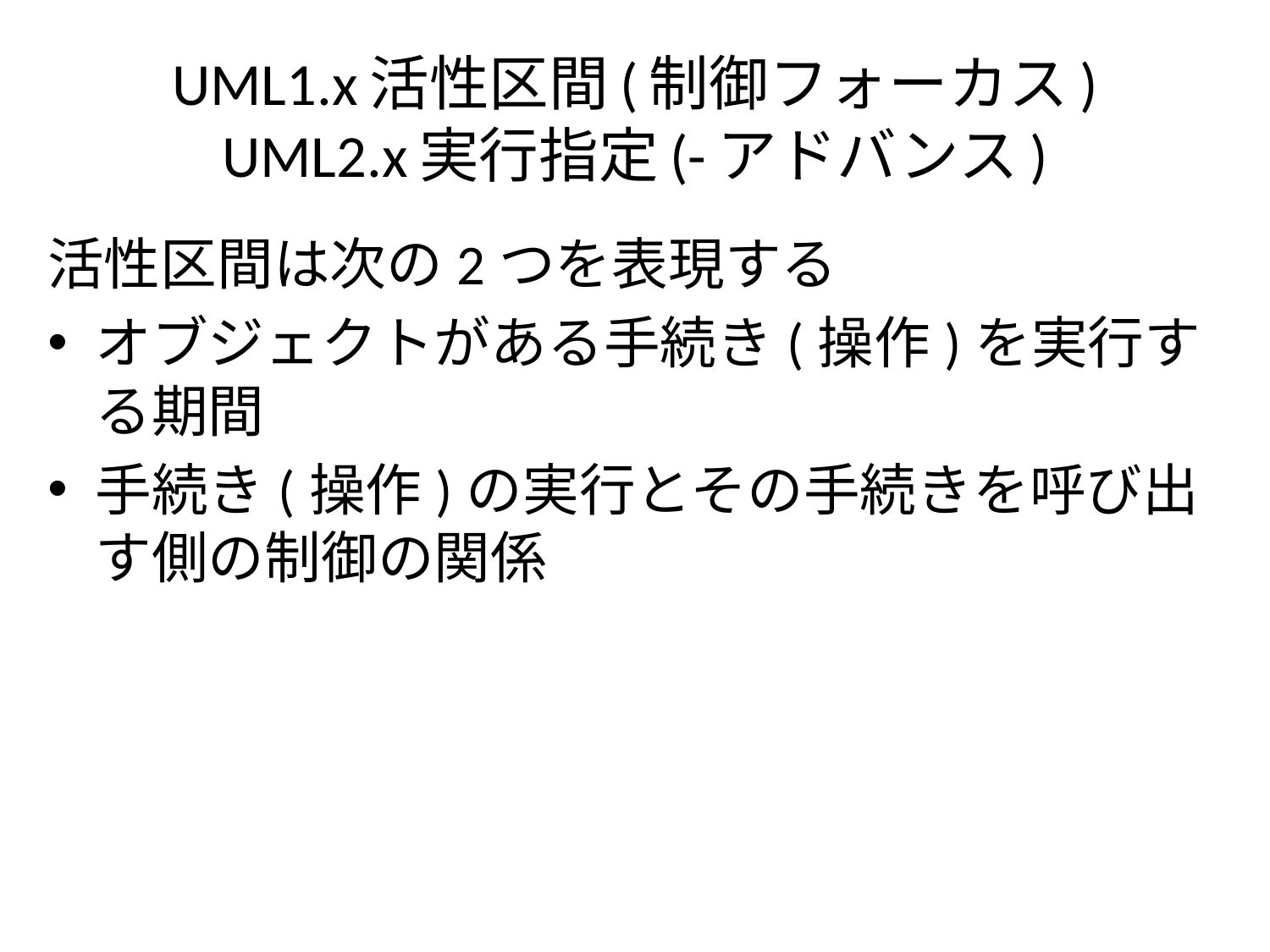

# UML1.x活性区間(制御フォーカス) UML2.x実行指定(-アドバンス)
活性区間は次の2つを表現する
オブジェクトがある手続き(操作)を実行する期間
手続き(操作)の実行とその手続きを呼び出す側の制御の関係